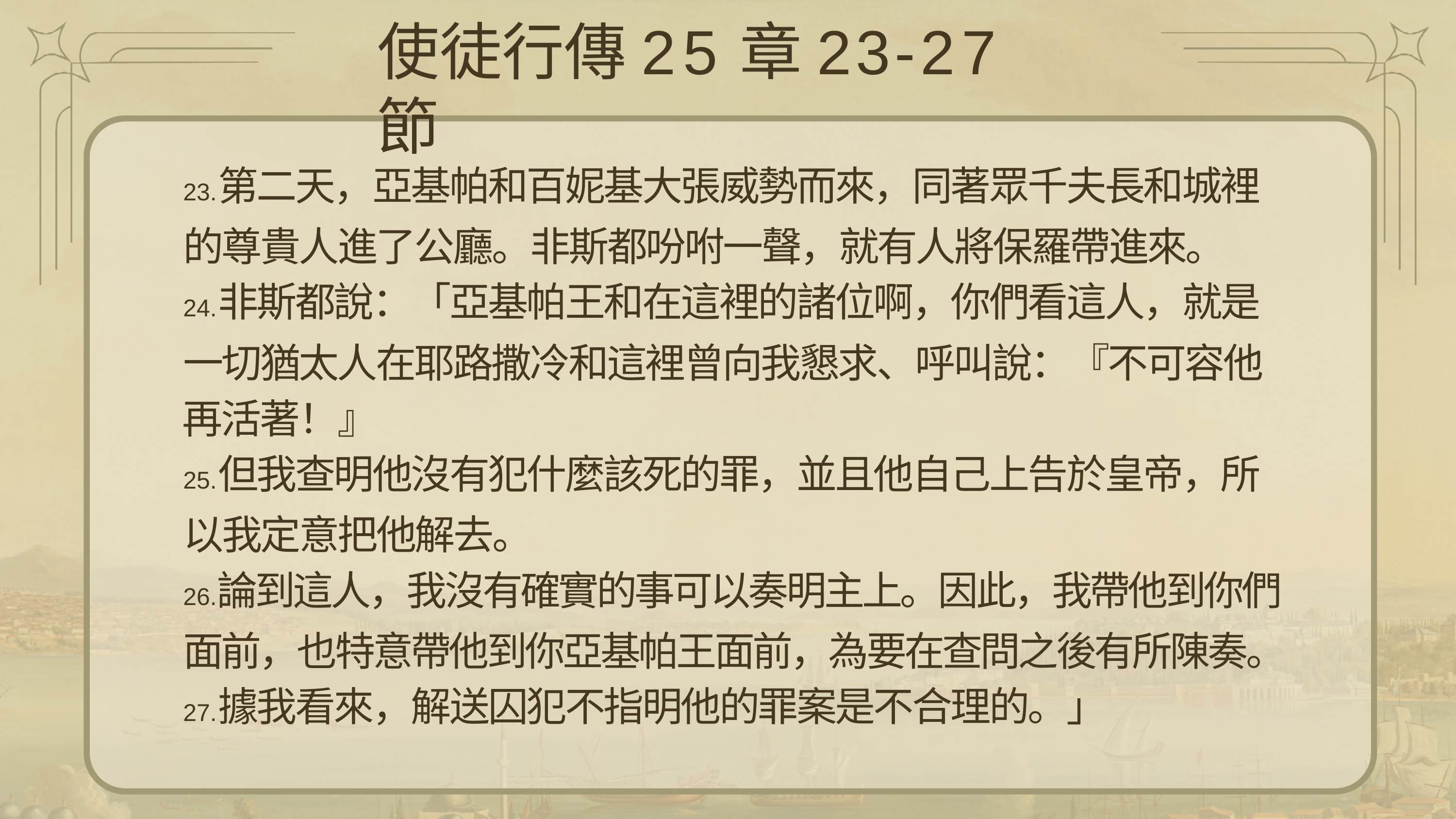

# 使徒行傳25章23-27節

第二天，亞基帕和百妮基大張威勢而來，同著眾千夫長和城裡
的尊貴人進了公廳。非斯都吩咐一聲，就有人將保羅帶進來。
非斯都說：「亞基帕王和在這裡的諸位啊，你們看這人，就是
一切猶太人在耶路撒冷和這裡曾向我懇求、呼叫說：『不可容他再活著！』
但我查明他沒有犯什麼該死的罪，並且他自己上告於皇帝，所
以我定意把他解去。
論到這人，我沒有確實的事可以奏明主上。因此，我帶他到你們
面前，也特意帶他到你亞基帕王面前，為要在查問之後有所陳奏。
據我看來，解送囚犯不指明他的罪案是不合理的。」